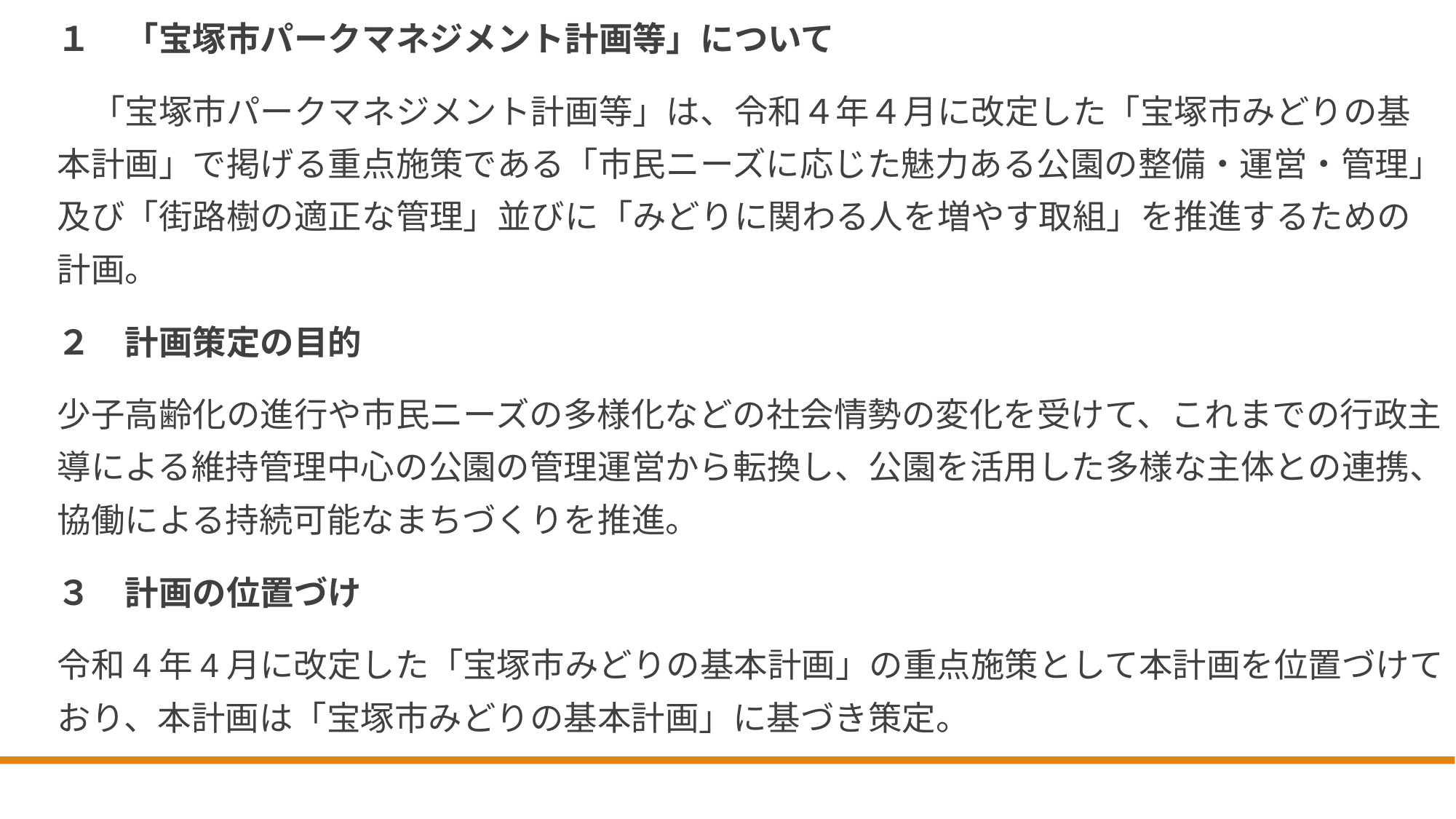

１　「宝塚市パークマネジメント計画等」について
　「宝塚市パークマネジメント計画等」は、令和４年４月に改定した「宝塚市みどりの基本計画」で掲げる重点施策である「市民ニーズに応じた魅力ある公園の整備・運営・管理」及び「街路樹の適正な管理」並びに「みどりに関わる人を増やす取組」を推進するための計画。
２　計画策定の目的
少子高齢化の進行や市民ニーズの多様化などの社会情勢の変化を受けて、これまでの行政主導による維持管理中心の公園の管理運営から転換し、公園を活用した多様な主体との連携、協働による持続可能なまちづくりを推進。
３　計画の位置づけ
令和4年4月に改定した「宝塚市みどりの基本計画」の重点施策として本計画を位置づけており、本計画は「宝塚市みどりの基本計画」に基づき策定。

2